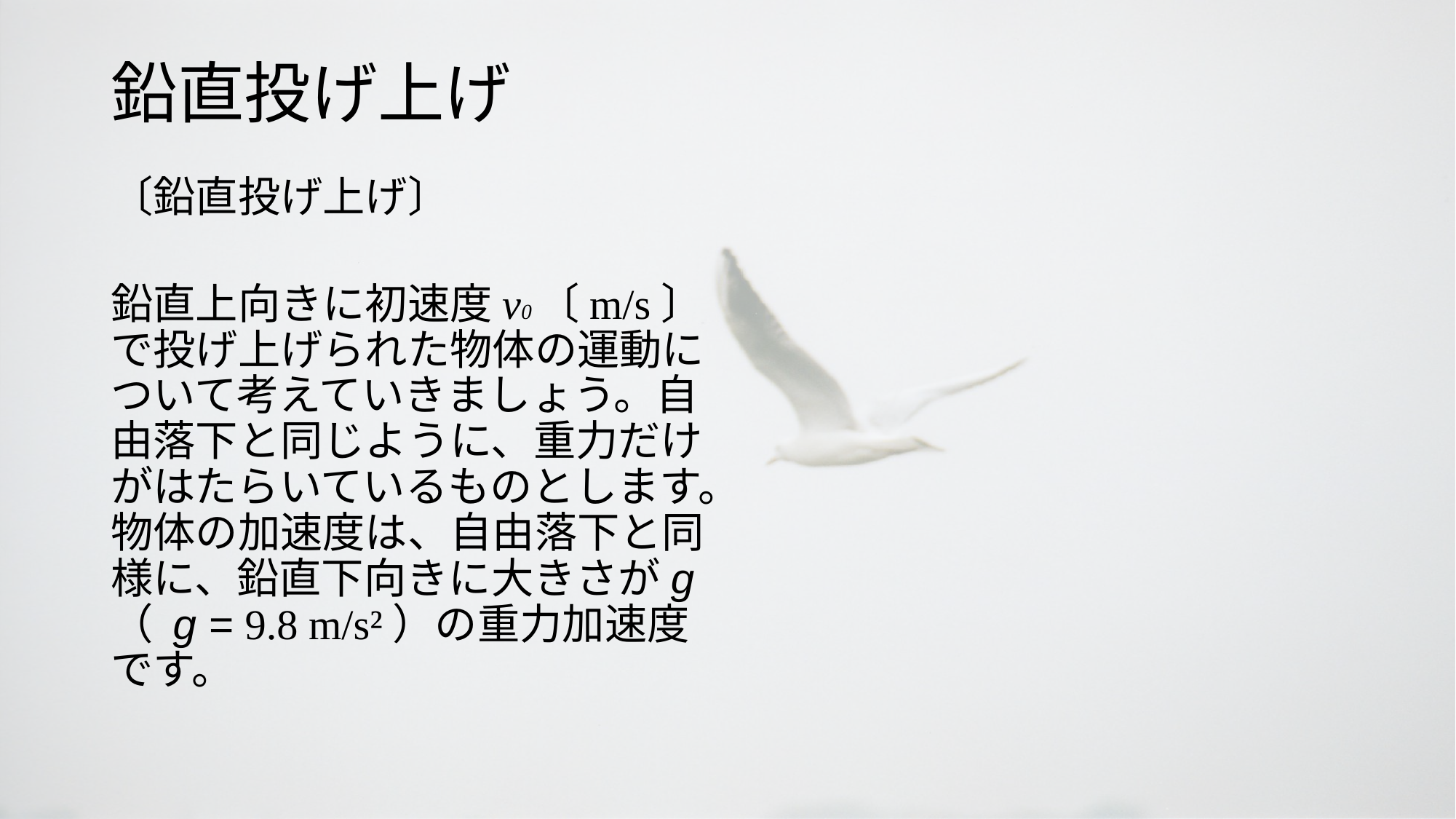

# 鉛直投げ上げ
〔鉛直投げ上げ〕
　鉛直上向きに初速度v0〔m/s〕で投げ上げられた物体の運動について考えていきましょう。自由落下と同じように、重力だけがはたらいているものとします。物体の加速度は、自由落下と同様に、鉛直下向きに大きさがg （ g = 9.8 m/s²）の重力加速度です。